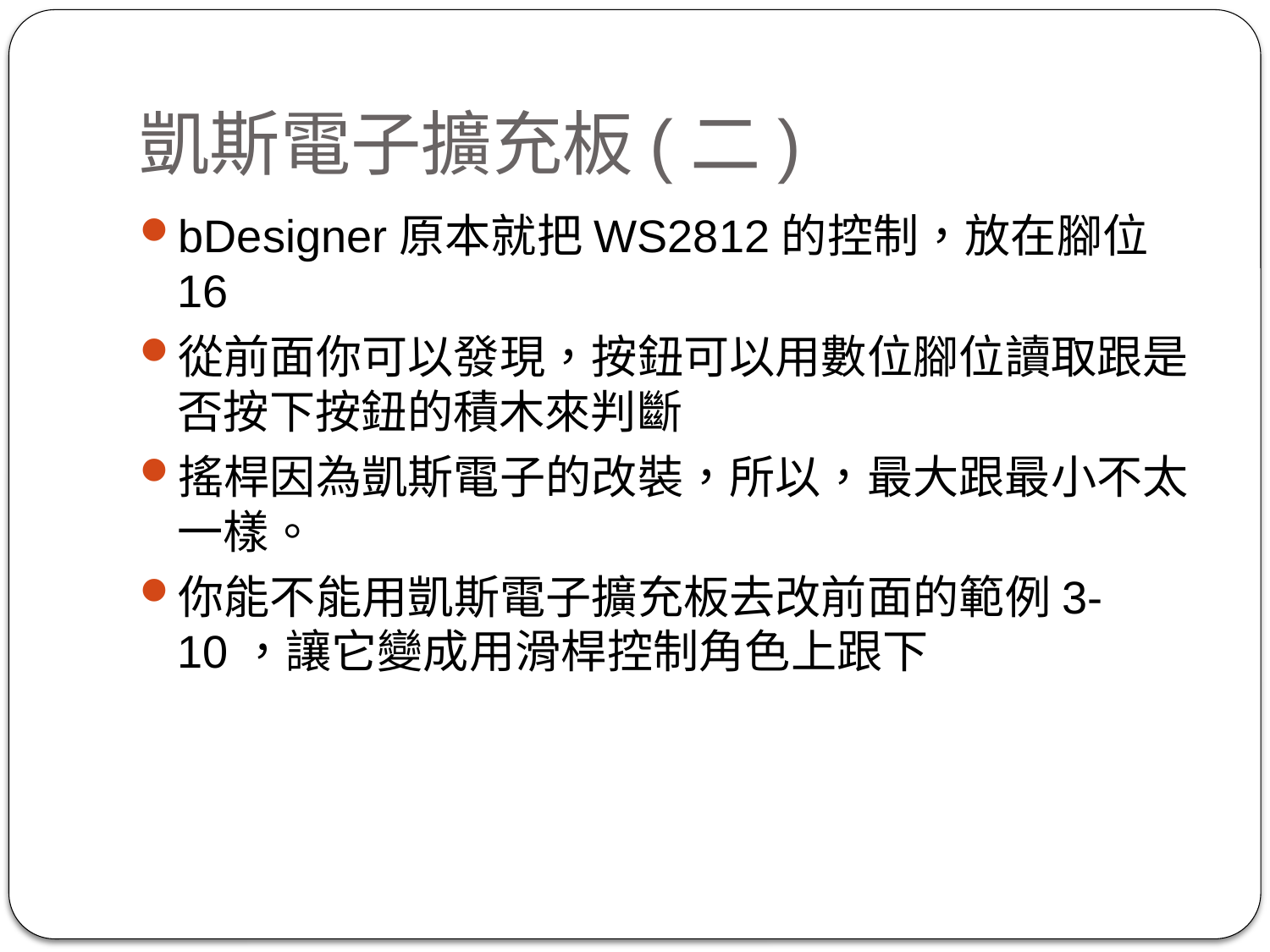

# 凱斯電子擴充板(二)
bDesigner原本就把WS2812的控制，放在腳位16
從前面你可以發現，按鈕可以用數位腳位讀取跟是否按下按鈕的積木來判斷
搖桿因為凱斯電子的改裝，所以，最大跟最小不太一樣。
你能不能用凱斯電子擴充板去改前面的範例3-10，讓它變成用滑桿控制角色上跟下